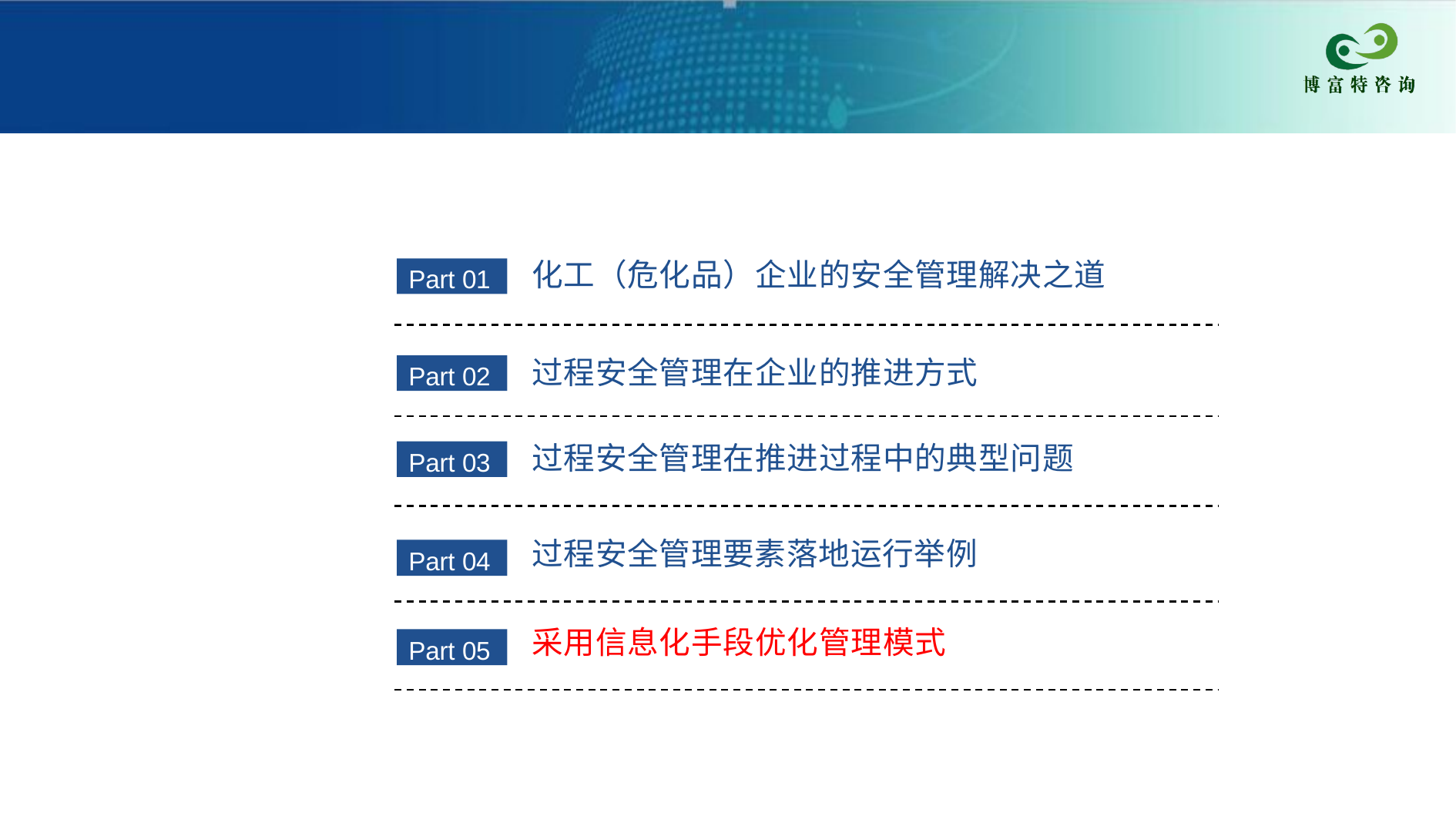

化工（危化品）企业的安全管理解决之道
Part 01

过程安全管理在企业的推进方式
Part 02

过程安全管理在推进过程中的典型问题
Part 03

过程安全管理要素落地运行举例
Part 04

采用信息化手段优化管理模式
Part 05